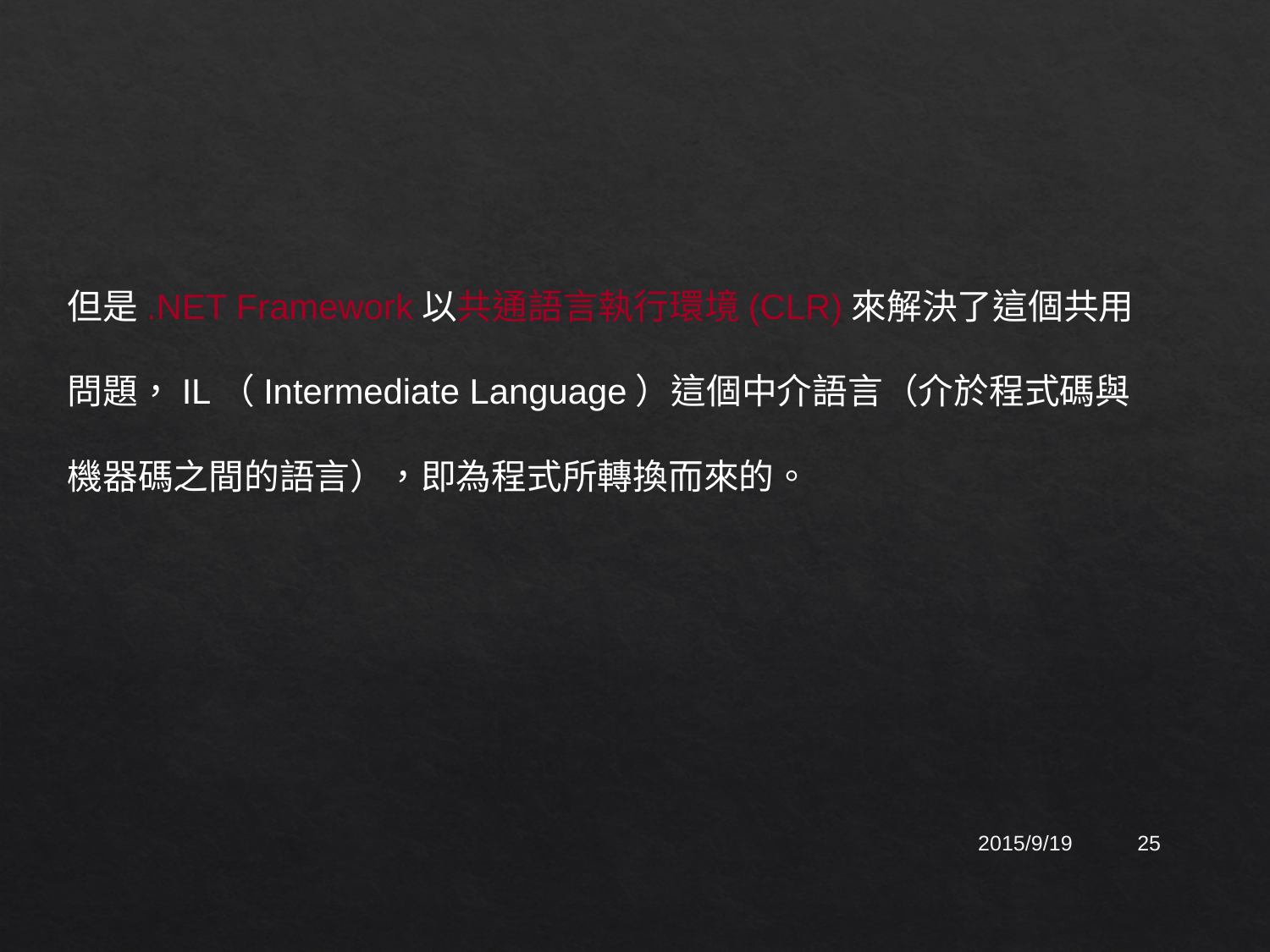

但是.NET Framework以共通語言執行環境(CLR)來解決了這個共用問題，IL（Intermediate Language）這個中介語言（介於程式碼與機器碼之間的語言），即為程式所轉換而來的。
2015/9/19
25